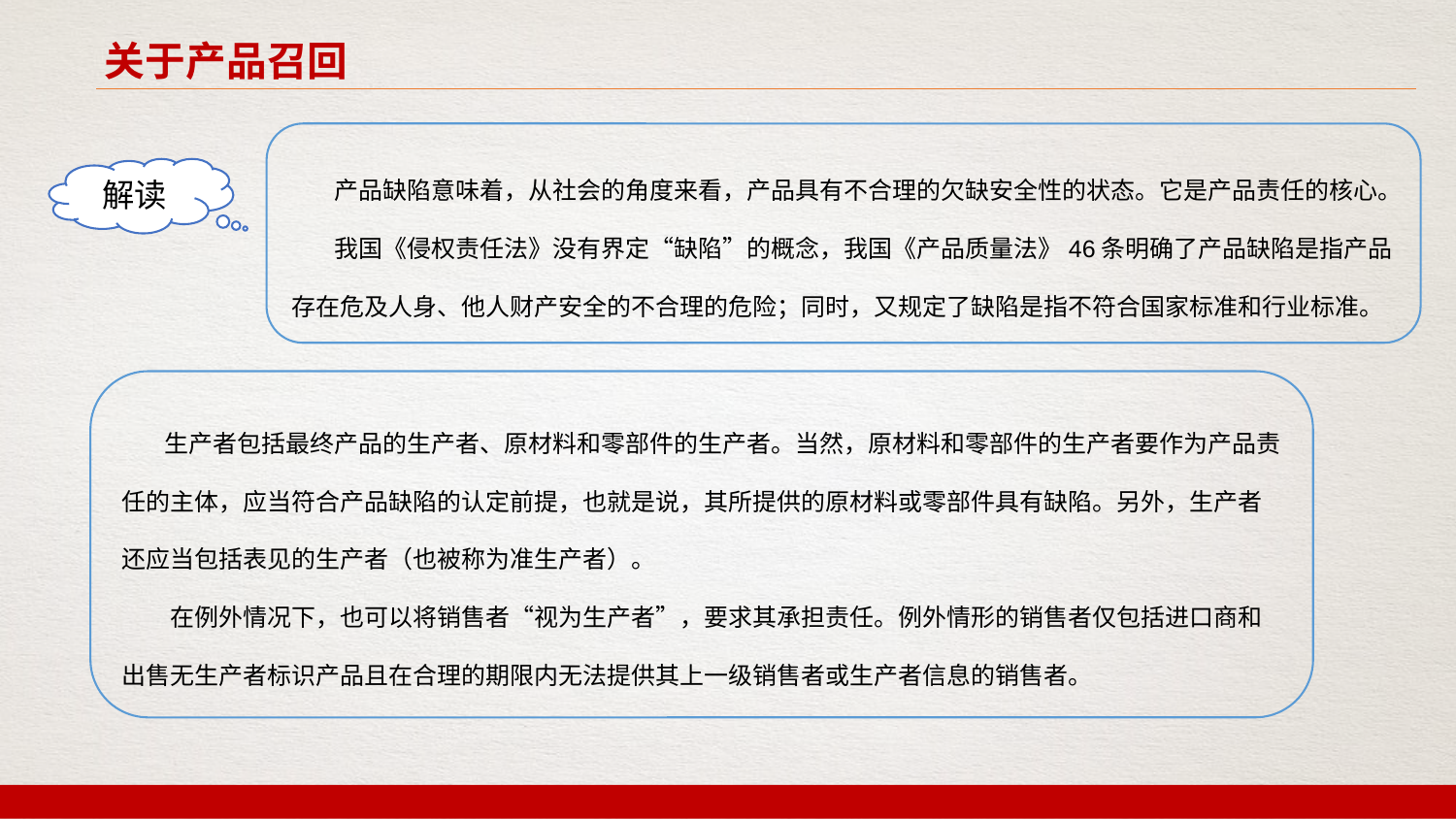

关于产品召回
       产品缺陷意味着，从社会的角度来看，产品具有不合理的欠缺安全性的状态。它是产品责任的核心。
       我国《侵权责任法》没有界定“缺陷”的概念，我国《产品质量法》46条明确了产品缺陷是指产品存在危及人身、他人财产安全的不合理的危险；同时，又规定了缺陷是指不符合国家标准和行业标准。
解读
       生产者包括最终产品的生产者、原材料和零部件的生产者。当然，原材料和零部件的生产者要作为产品责任的主体，应当符合产品缺陷的认定前提，也就是说，其所提供的原材料或零部件具有缺陷。另外，生产者还应当包括表见的生产者（也被称为准生产者）。
　　在例外情况下，也可以将销售者“视为生产者”，要求其承担责任。例外情形的销售者仅包括进口商和出售无生产者标识产品且在合理的期限内无法提供其上一级销售者或生产者信息的销售者。